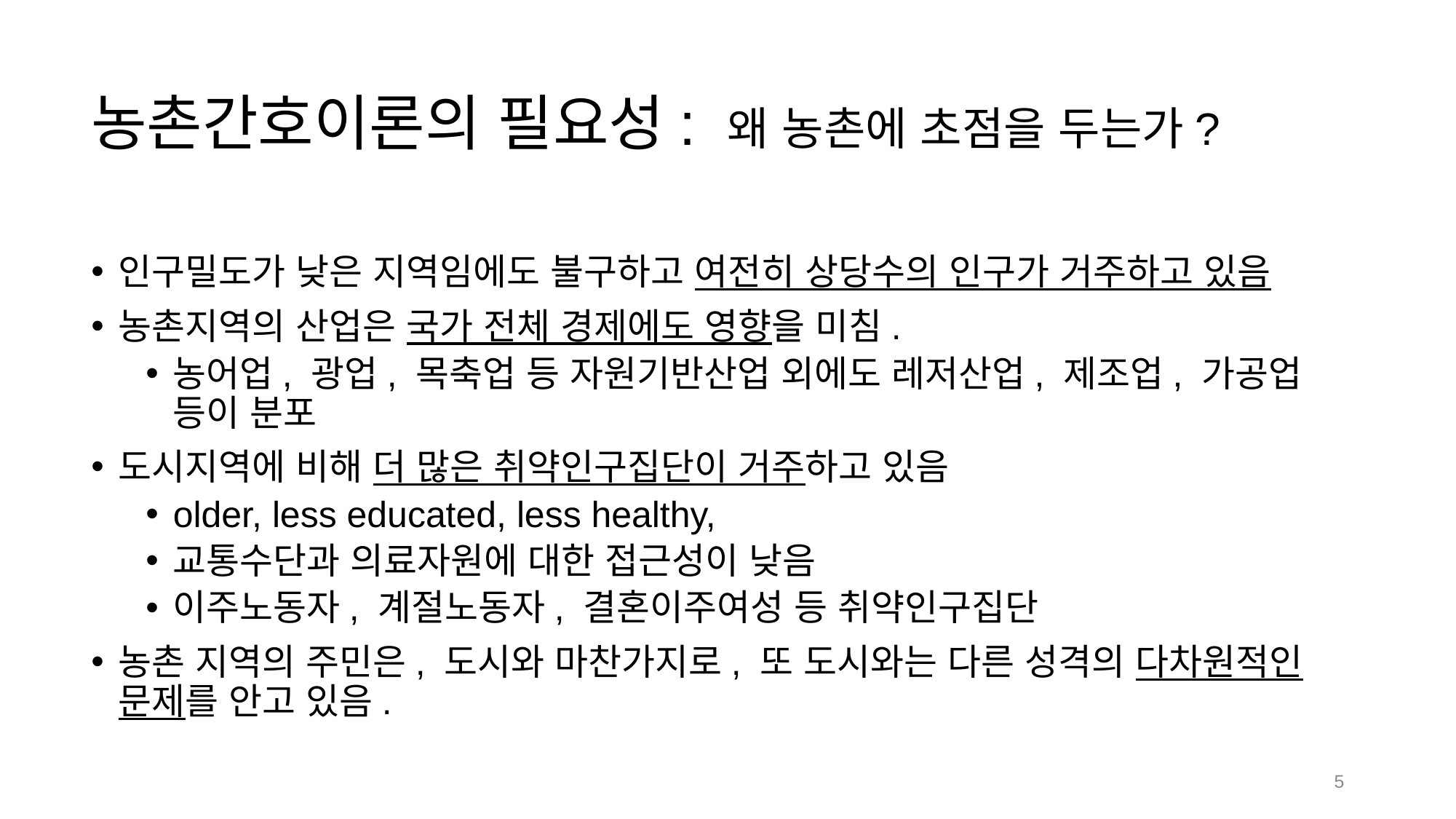

# 농촌간호이론의 필요성: 왜 농촌에 초점을 두는가?
인구밀도가 낮은 지역임에도 불구하고 여전히 상당수의 인구가 거주하고 있음
농촌지역의 산업은 국가 전체 경제에도 영향을 미침.
농어업, 광업, 목축업 등 자원기반산업 외에도 레저산업, 제조업, 가공업 등이 분포
도시지역에 비해 더 많은 취약인구집단이 거주하고 있음
older, less educated, less healthy,
교통수단과 의료자원에 대한 접근성이 낮음
이주노동자, 계절노동자, 결혼이주여성 등 취약인구집단
농촌 지역의 주민은, 도시와 마찬가지로, 또 도시와는 다른 성격의 다차원적인 문제를 안고 있음.
5